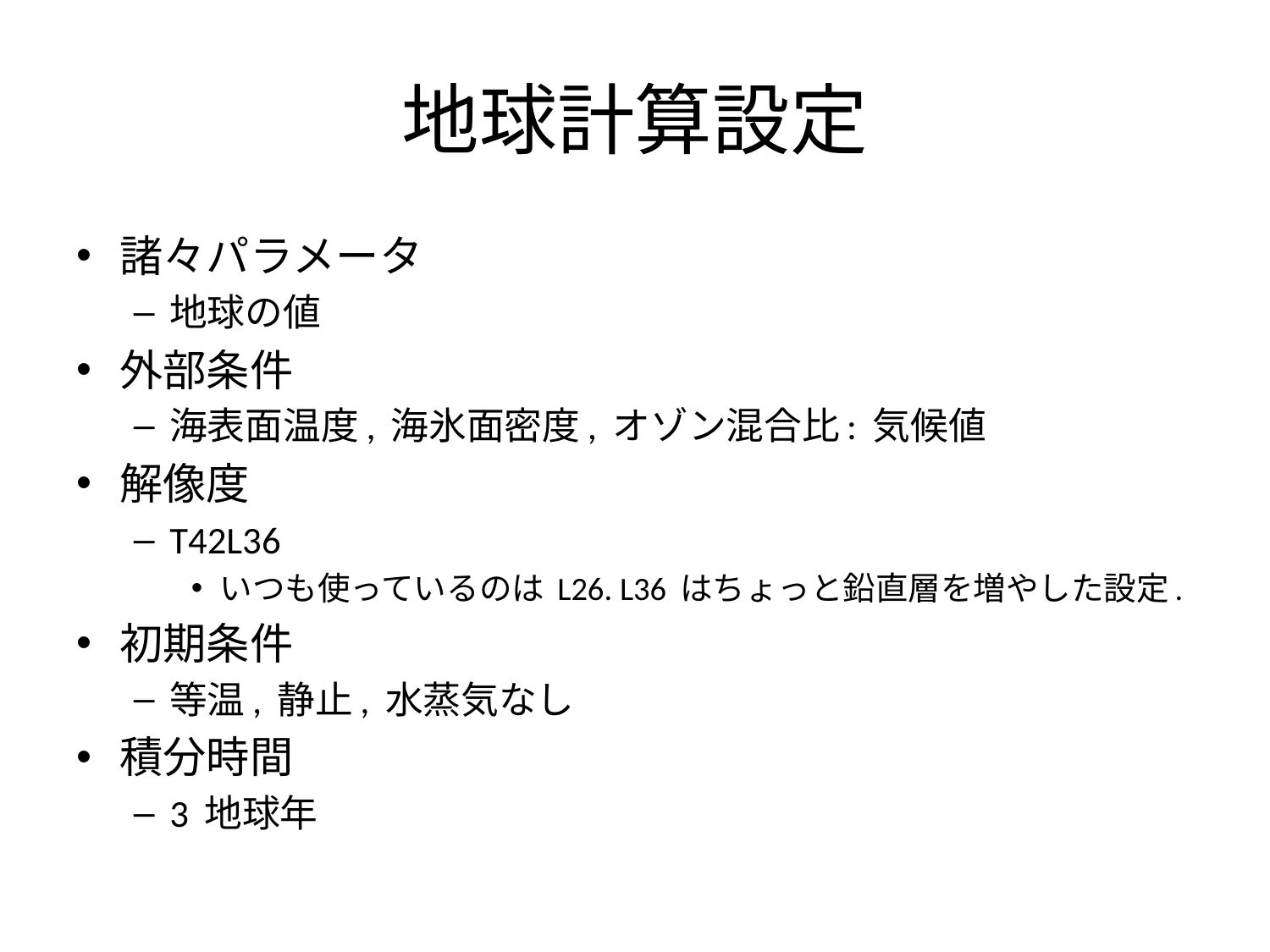

# 地球計算設定
諸々パラメータ
地球の値
外部条件
海表面温度, 海氷面密度, オゾン混合比: 気候値
解像度
T42L36
いつも使っているのは L26. L36 はちょっと鉛直層を増やした設定.
初期条件
等温, 静止, 水蒸気なし
積分時間
3 地球年